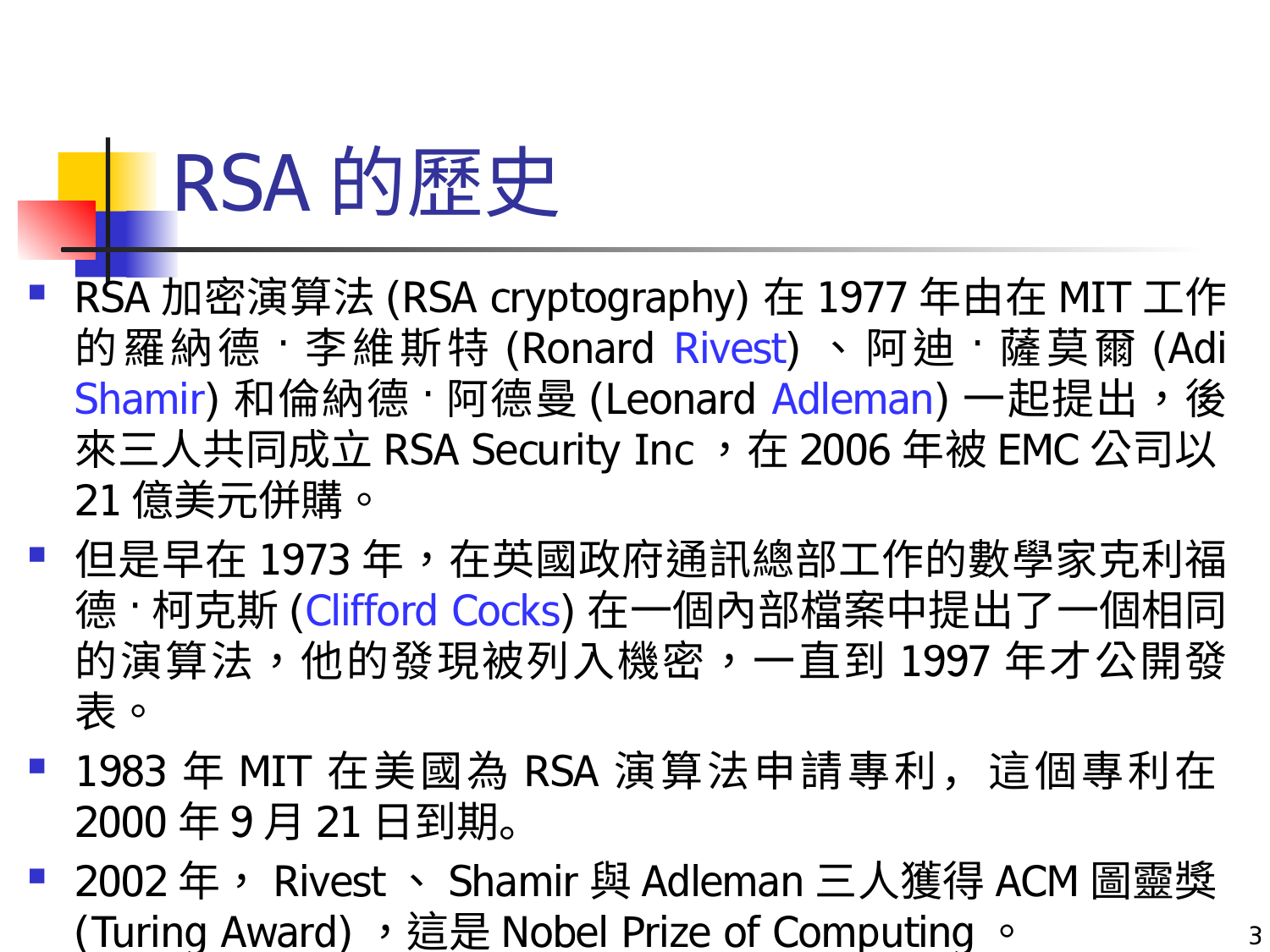

# RSA的歷史
RSA加密演算法(RSA cryptography)在1977年由在MIT工作的羅納德·李維斯特(Ronard Rivest)、阿迪·薩莫爾(Adi Shamir)和倫納德·阿德曼(Leonard Adleman)一起提出，後來三人共同成立RSA Security Inc，在2006年被EMC公司以21億美元併購。
但是早在1973年，在英國政府通訊總部工作的數學家克利福德·柯克斯(Clifford Cocks)在一個內部檔案中提出了一個相同的演算法，他的發現被列入機密，一直到1997年才公開發表。
1983年MIT在美國為RSA演算法申請專利，這個專利在2000年9月21日到期。
2002年，Rivest、Shamir與Adleman三人獲得ACM圖靈獎(Turing Award)，這是Nobel Prize of Computing。

3